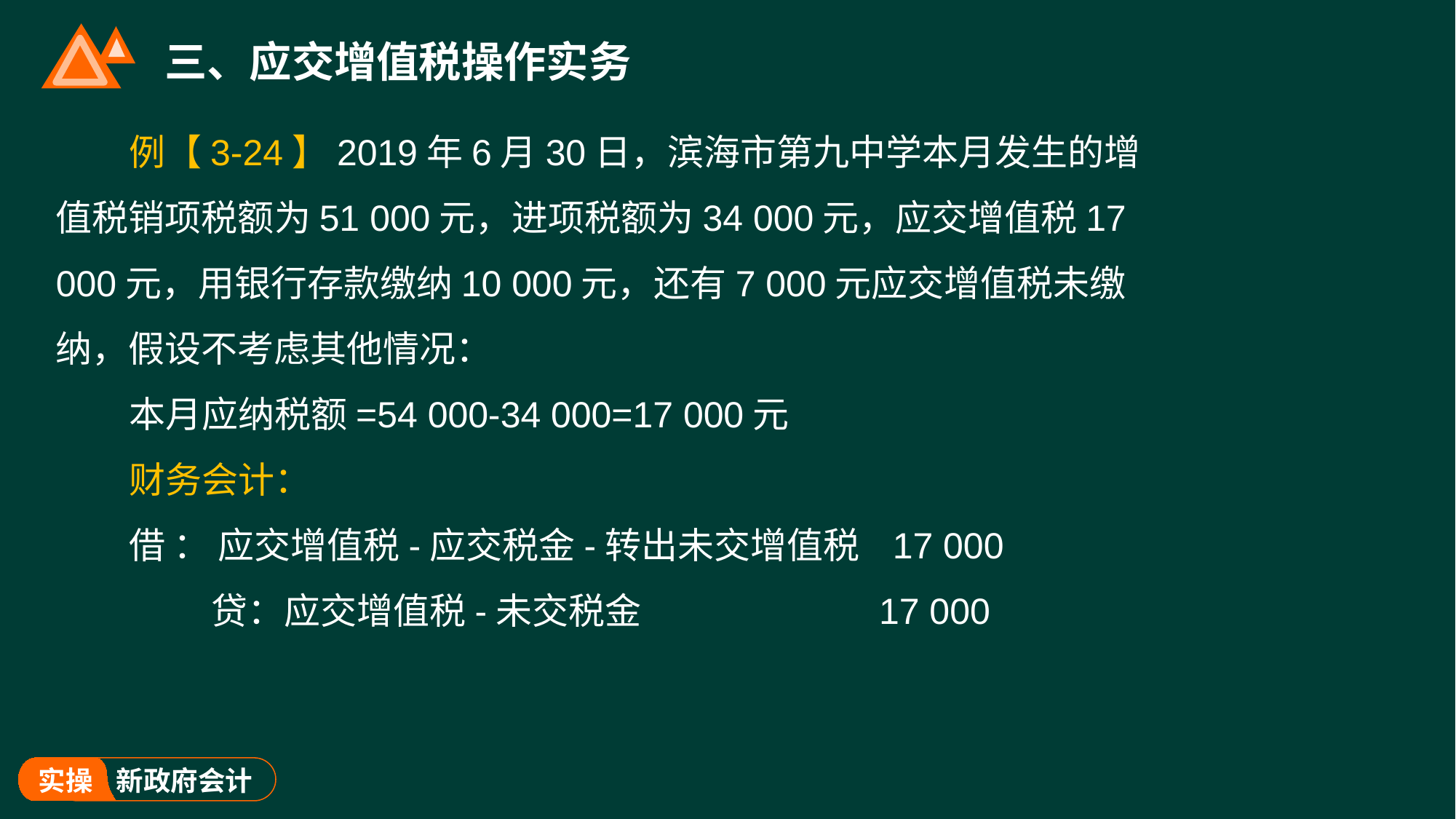

# 三、应交增值税操作实务
例【3-24】2019年6月30日，滨海市第九中学本月发生的增值税销项税额为51 000元，进项税额为34 000元，应交增值税17 000元，用银行存款缴纳10 000元，还有7 000元应交增值税未缴纳，假设不考虑其他情况：
本月应纳税额=54 000-34 000=17 000元
财务会计：
借 ： 应交增值税-应交税金-转出未交增值税   17 000
         贷：应交增值税-未交税金                            17 000